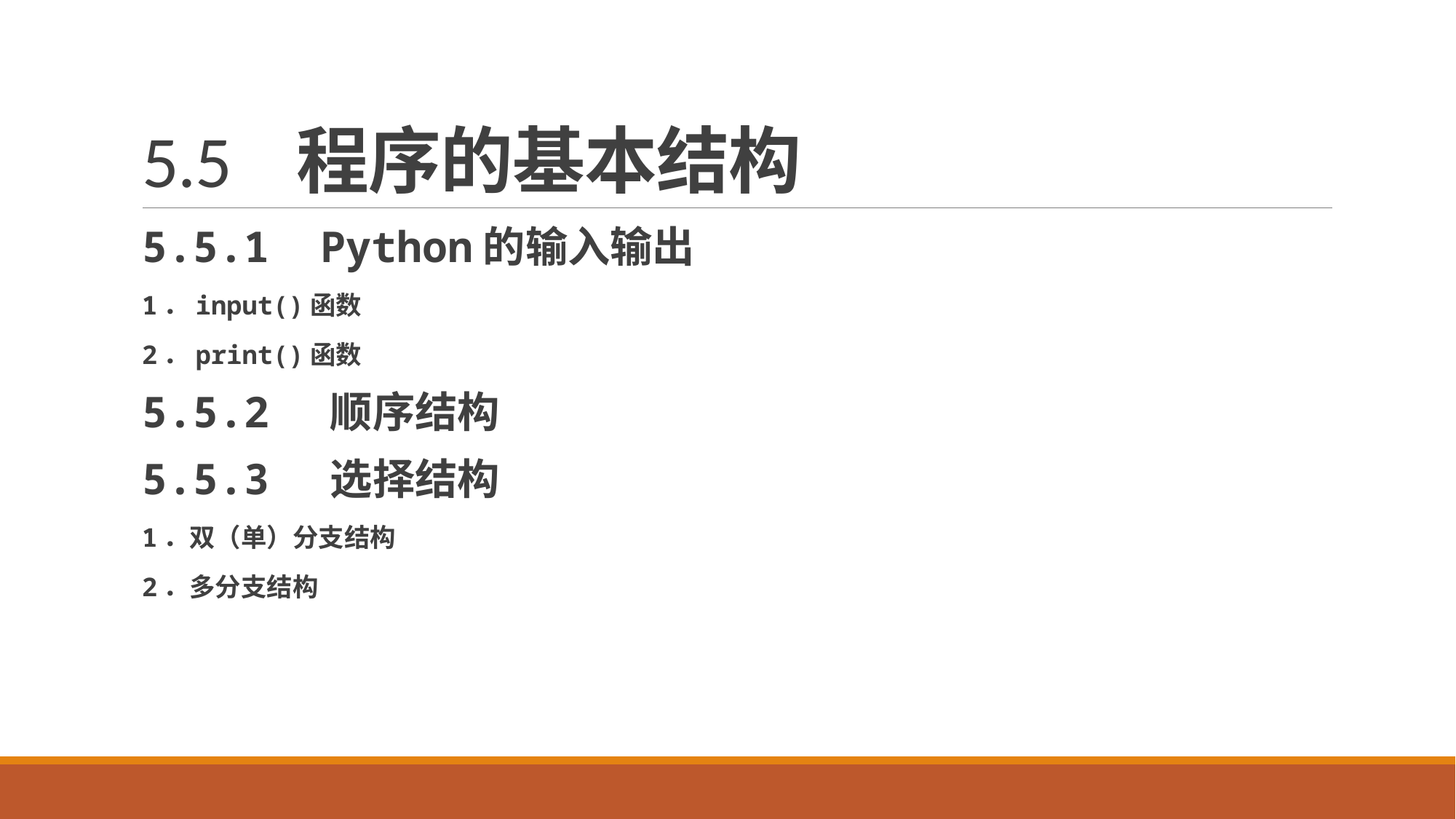

# 5.5   程序的基本结构
5.5.1  Python的输入输出
1．input()函数
2．print()函数
5.5.2  顺序结构
5.5.3  选择结构
1．双（单）分支结构
2．多分支结构